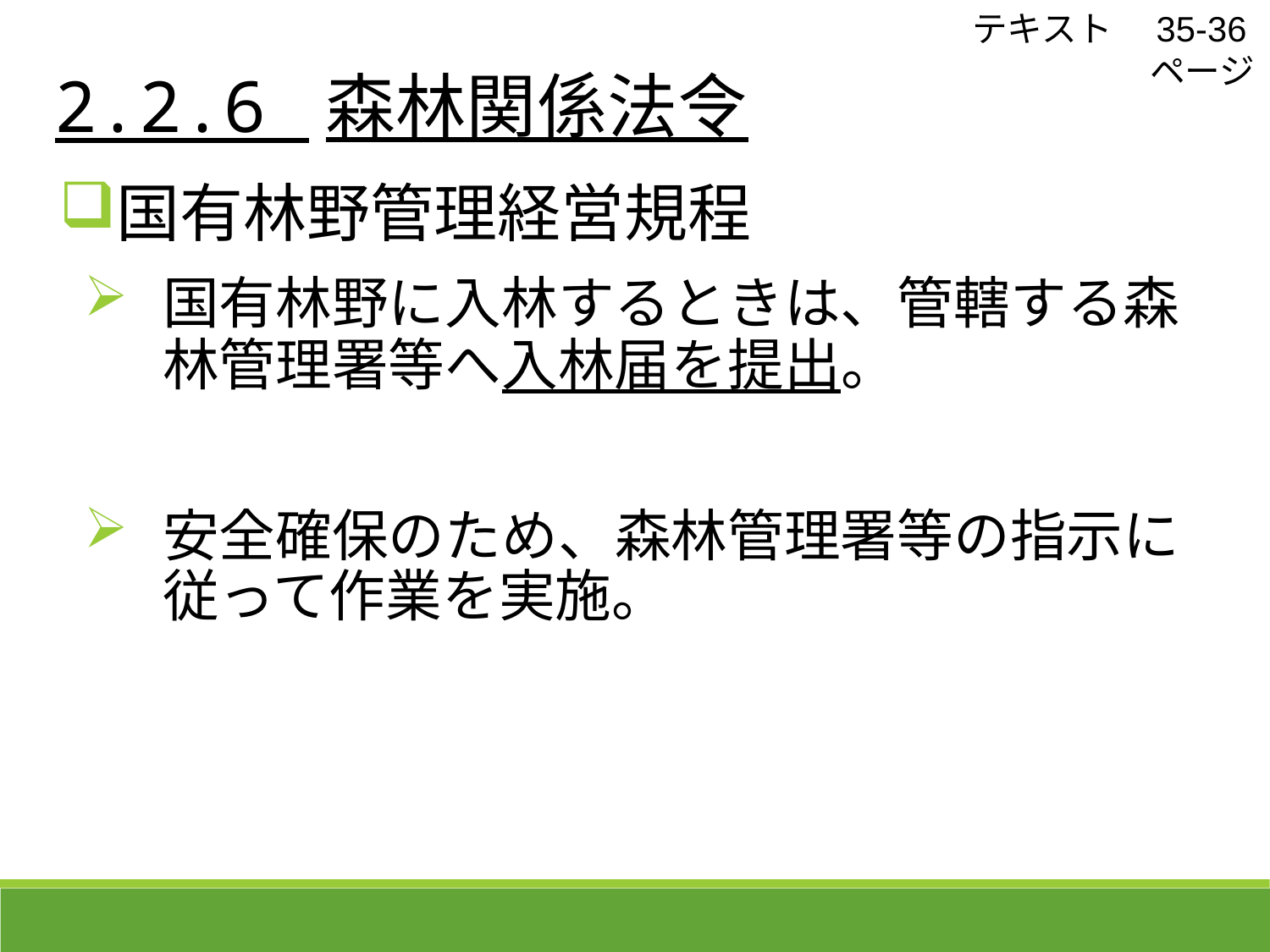

テキスト　35-36ページ
 2.2.6 森林関係法令
国有林野管理経営規程
国有林野に入林するときは、管轄する森林管理署等へ入林届を提出。

安全確保のため、森林管理署等の指示に従って作業を実施。